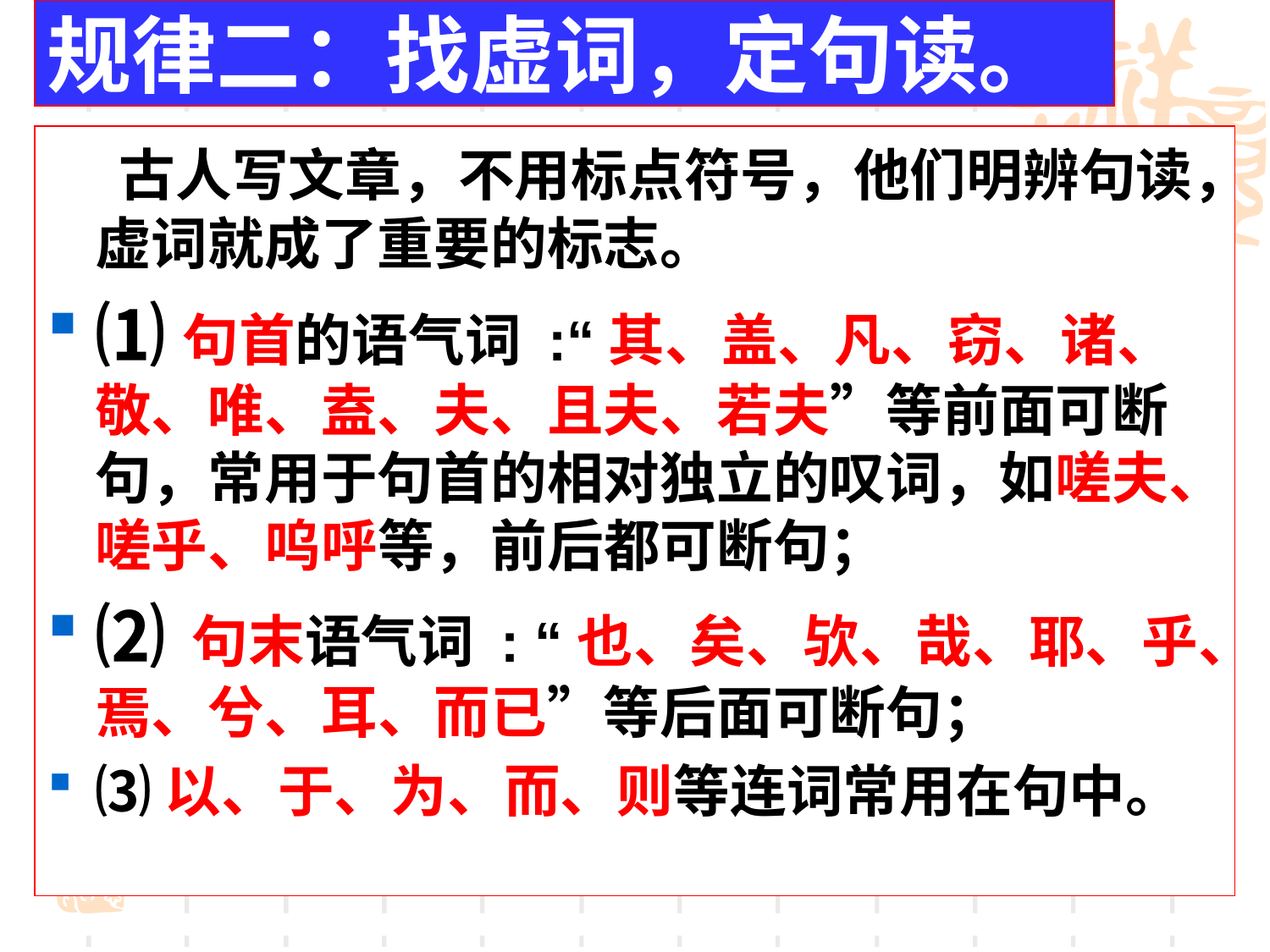

# 规律二：找虚词，定句读。
    古人写文章，不用标点符号，他们明辨句读，虚词就成了重要的标志。
⑴句首的语气词 :“其、盖、凡、窃、诸、敬、唯、盍、夫、且夫、若夫”等前面可断句，常用于句首的相对独立的叹词，如嗟夫、嗟乎、呜呼等，前后都可断句；
⑵ 句末语气词 : “也、矣、欤、哉、耶、乎、焉、兮、耳、而已”等后面可断句；
⑶以、于、为、而、则等连词常用在句中。